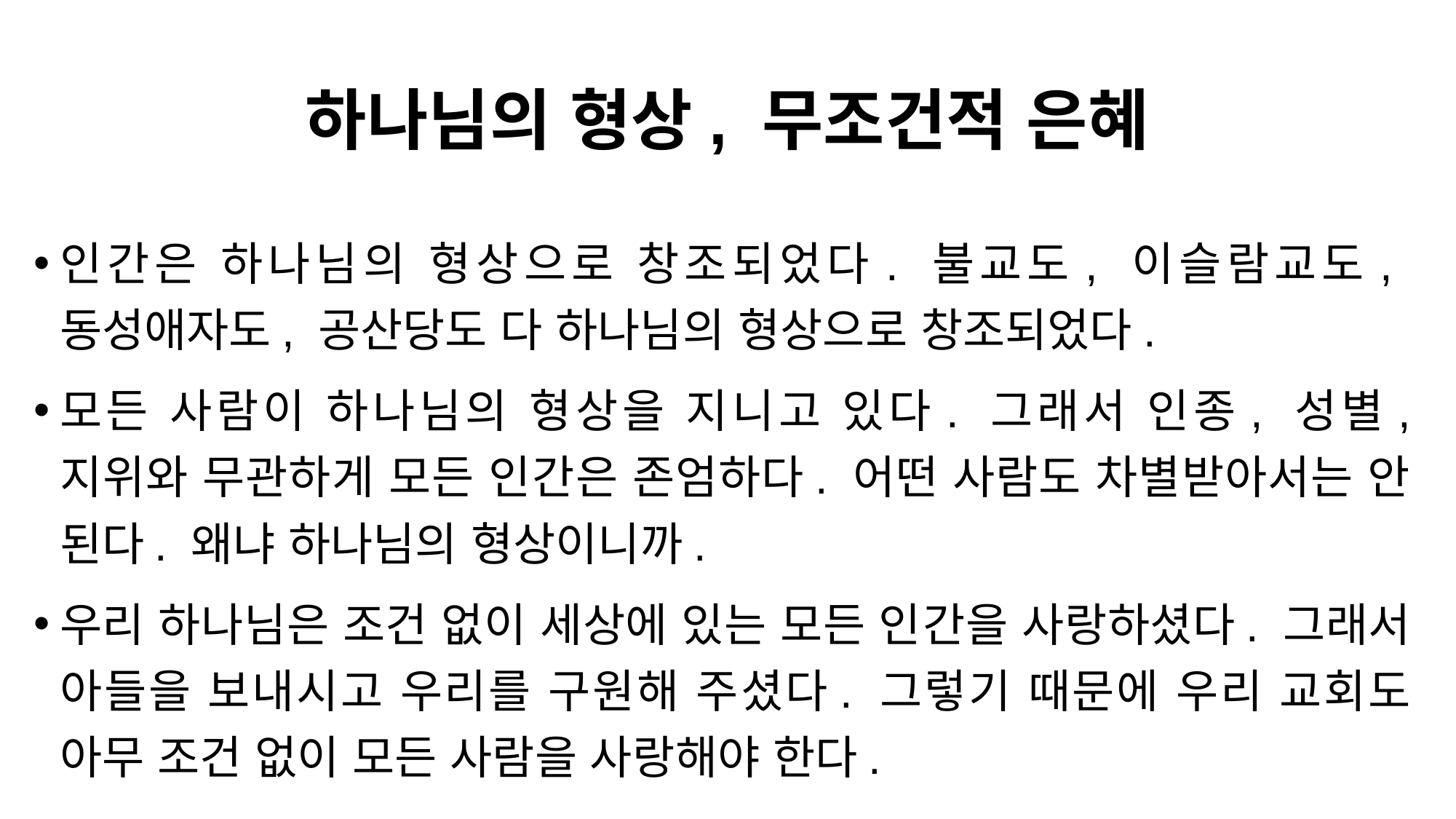

# 하나님의 형상, 무조건적 은혜
인간은 하나님의 형상으로 창조되었다. 불교도, 이슬람교도,  동성애자도, 공산당도 다 하나님의 형상으로 창조되었다.
모든 사람이 하나님의 형상을 지니고 있다. 그래서 인종, 성별, 지위와 무관하게 모든 인간은 존엄하다. 어떤 사람도 차별받아서는 안 된다. 왜냐 하나님의 형상이니까.
우리 하나님은 조건 없이 세상에 있는 모든 인간을 사랑하셨다. 그래서 아들을 보내시고 우리를 구원해 주셨다. 그렇기 때문에 우리 교회도 아무 조건 없이 모든 사람을 사랑해야 한다.